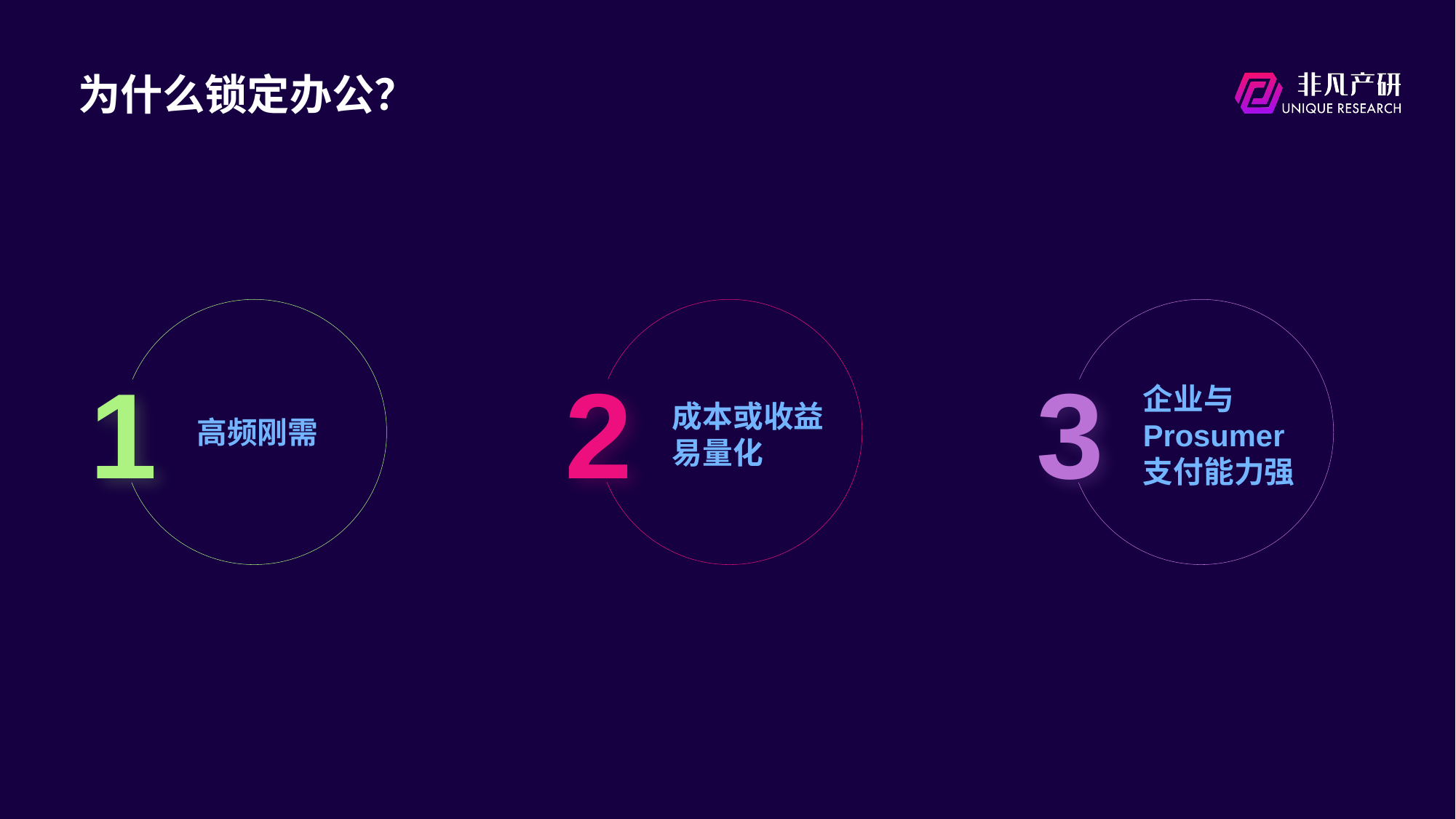

# 为什么锁定办公？

1

2

3
企业与 Prosumer 支付能力强
成本或收益易量化
高频刚需